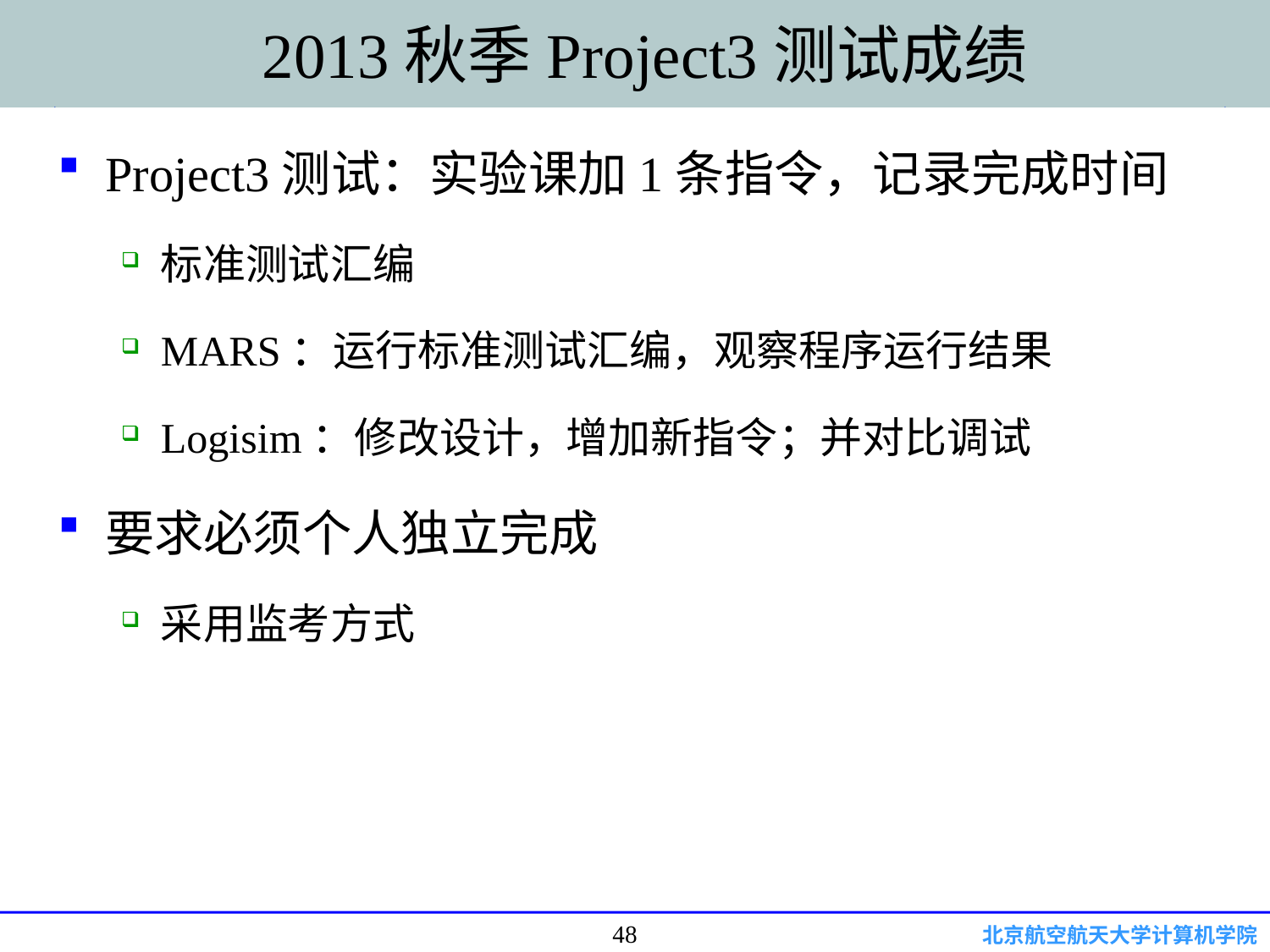

# 2013秋季Project3测试成绩
Project3测试：实验课加1条指令，记录完成时间
标准测试汇编
MARS：运行标准测试汇编，观察程序运行结果
Logisim：修改设计，增加新指令；并对比调试
要求必须个人独立完成
采用监考方式
48